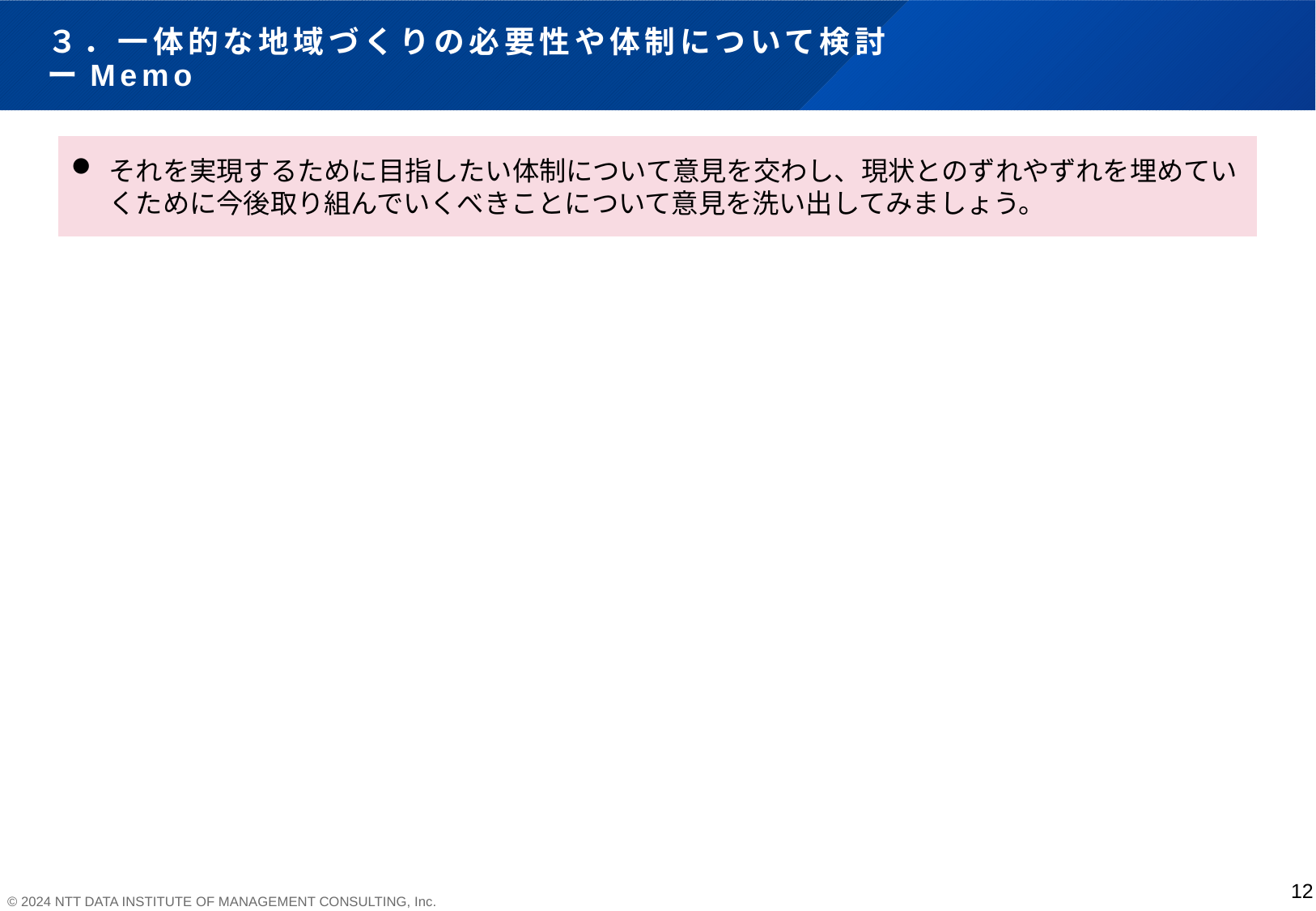

# ３．一体的な地域づくりの必要性や体制について検討 ーMemo
それを実現するために目指したい体制について意見を交わし、現状とのずれやずれを埋めていくために今後取り組んでいくべきことについて意見を洗い出してみましょう。
12